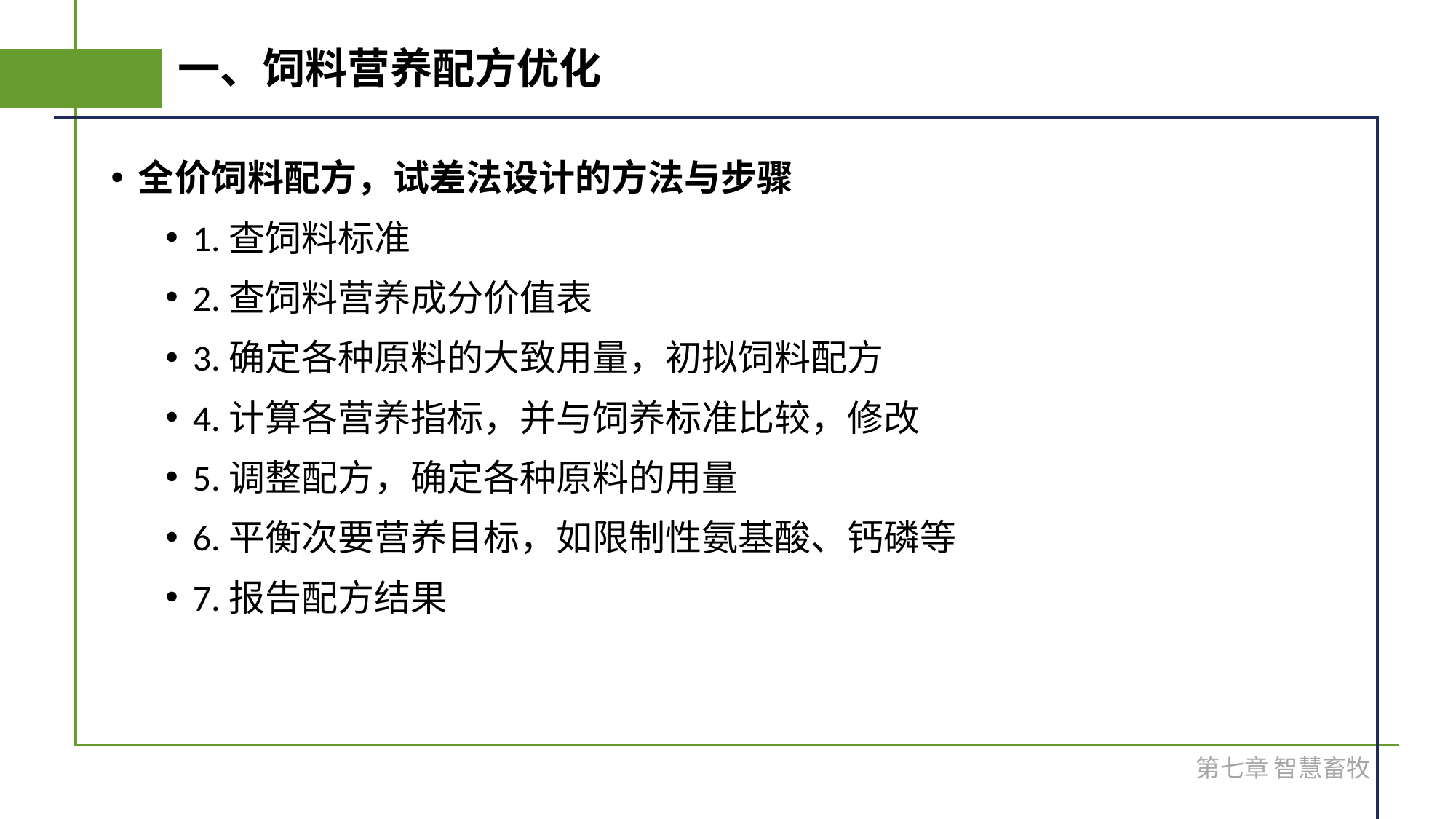

# 一、饲料营养配方优化
全价饲料配方，试差法设计的方法与步骤
1.查饲料标准
2.查饲料营养成分价值表
3.确定各种原料的大致用量，初拟饲料配方
4.计算各营养指标，并与饲养标准比较，修改
5.调整配方，确定各种原料的用量
6.平衡次要营养目标，如限制性氨基酸、钙磷等
7.报告配方结果
第七章 智慧畜牧